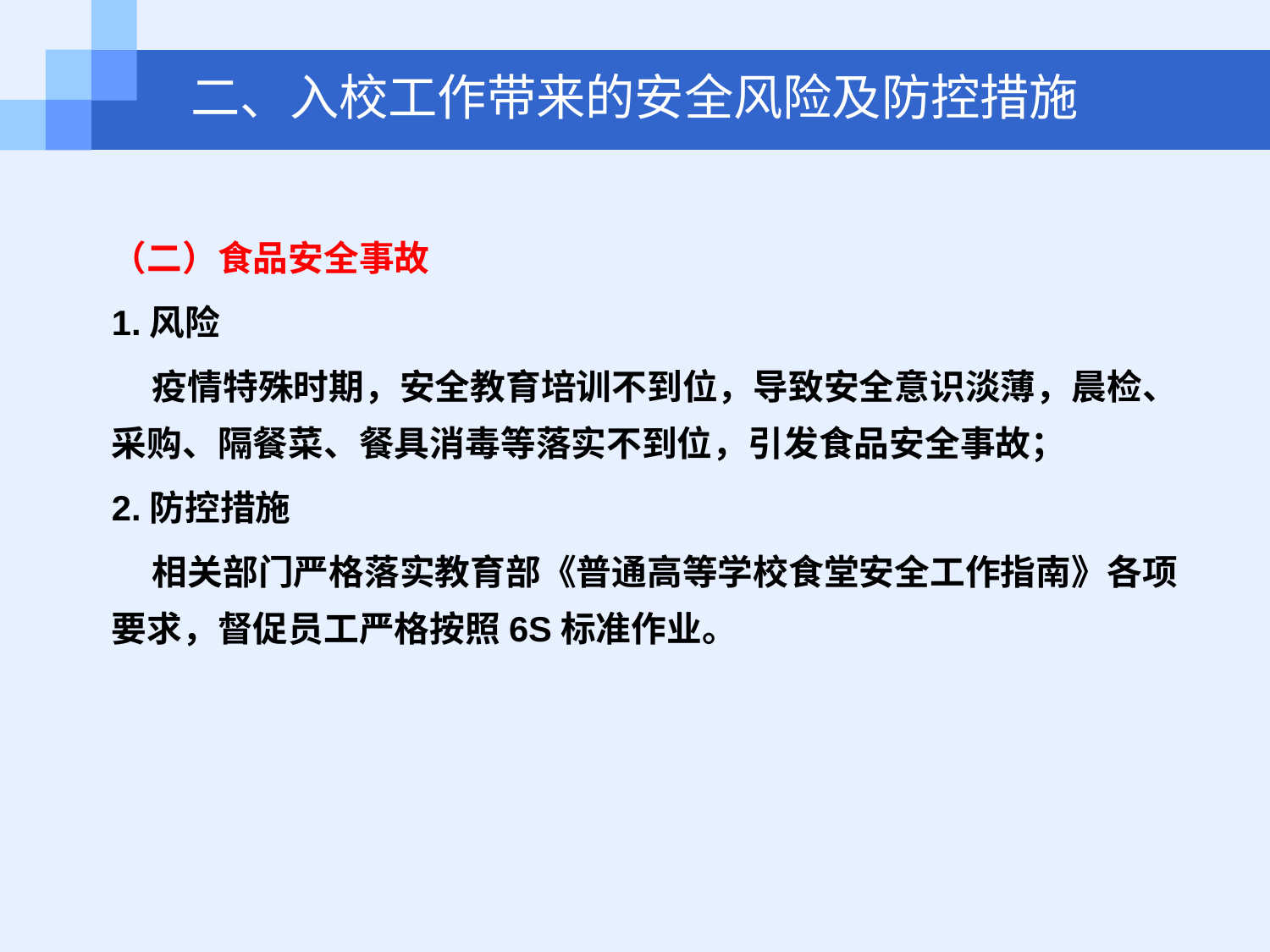

二、入校工作带来的安全风险及防控措施
（二）食品安全事故
1.风险
    疫情特殊时期，安全教育培训不到位，导致安全意识淡薄，晨检、采购、隔餐菜、餐具消毒等落实不到位，引发食品安全事故；
2.防控措施
    相关部门严格落实教育部《普通高等学校食堂安全工作指南》各项要求，督促员工严格按照6S标准作业。